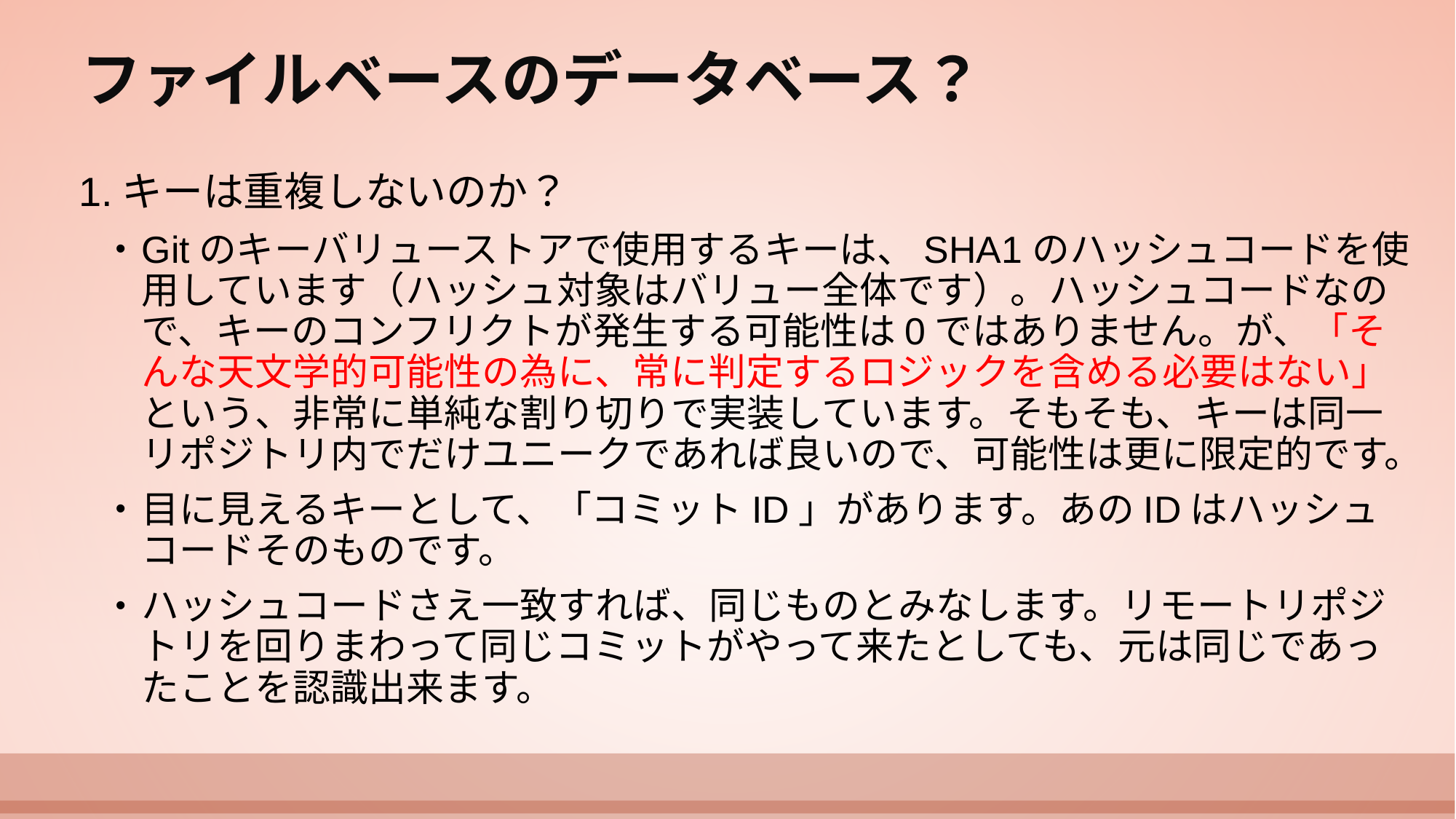

# ファイルベースのデータベース？
1.キーは重複しないのか？
Gitのキーバリューストアで使用するキーは、SHA1のハッシュコードを使用しています（ハッシュ対象はバリュー全体です）。ハッシュコードなので、キーのコンフリクトが発生する可能性は0ではありません。が、「そんな天文学的可能性の為に、常に判定するロジックを含める必要はない」という、非常に単純な割り切りで実装しています。そもそも、キーは同一リポジトリ内でだけユニークであれば良いので、可能性は更に限定的です。
目に見えるキーとして、「コミットID」があります。あのIDはハッシュコードそのものです。
ハッシュコードさえ一致すれば、同じものとみなします。リモートリポジトリを回りまわって同じコミットがやって来たとしても、元は同じであったことを認識出来ます。